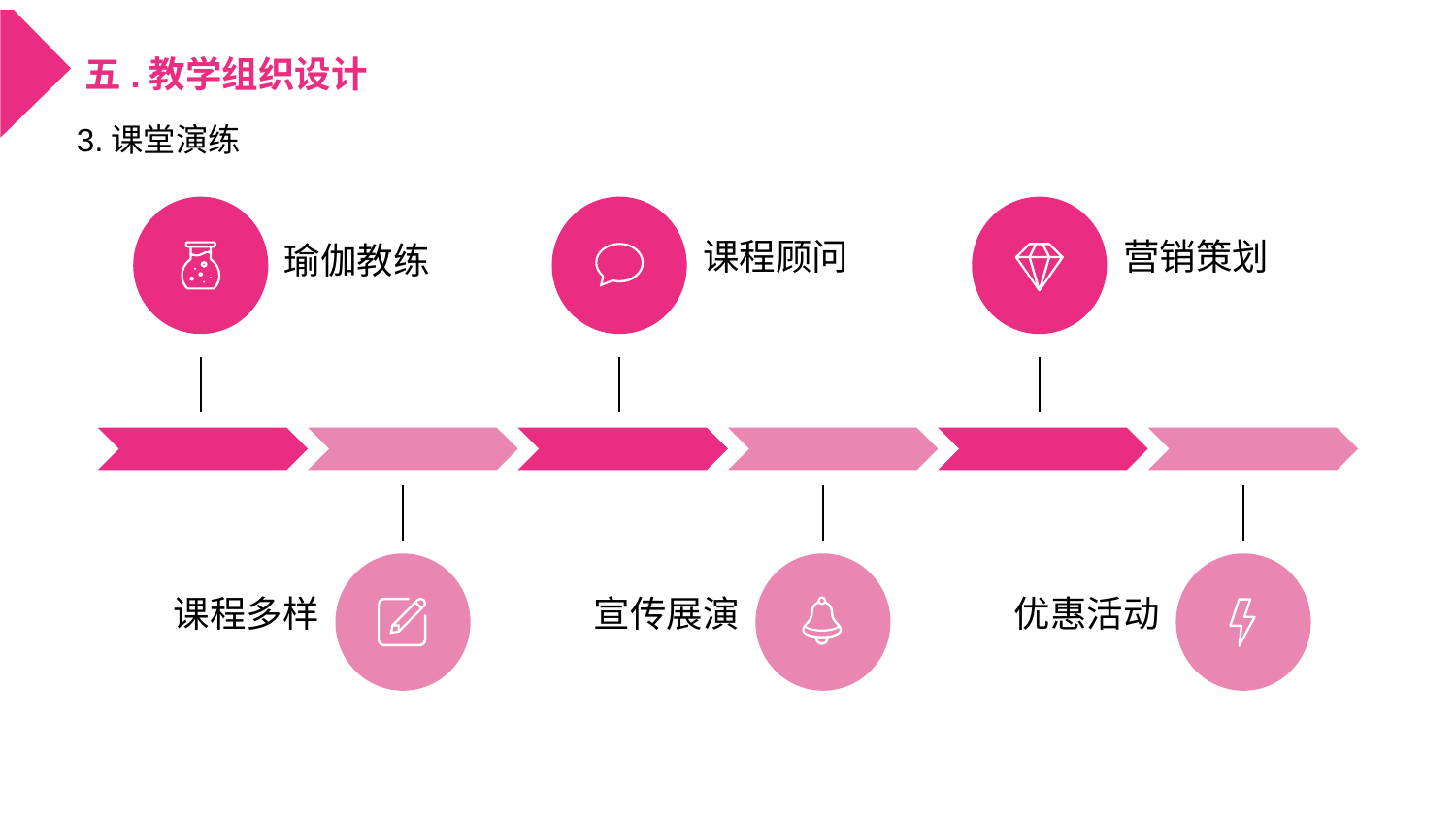

五.教学组织设计
3.课堂演练

课程顾问
营销策划
瑜伽教练

课程多样
宣传展演
优惠活动